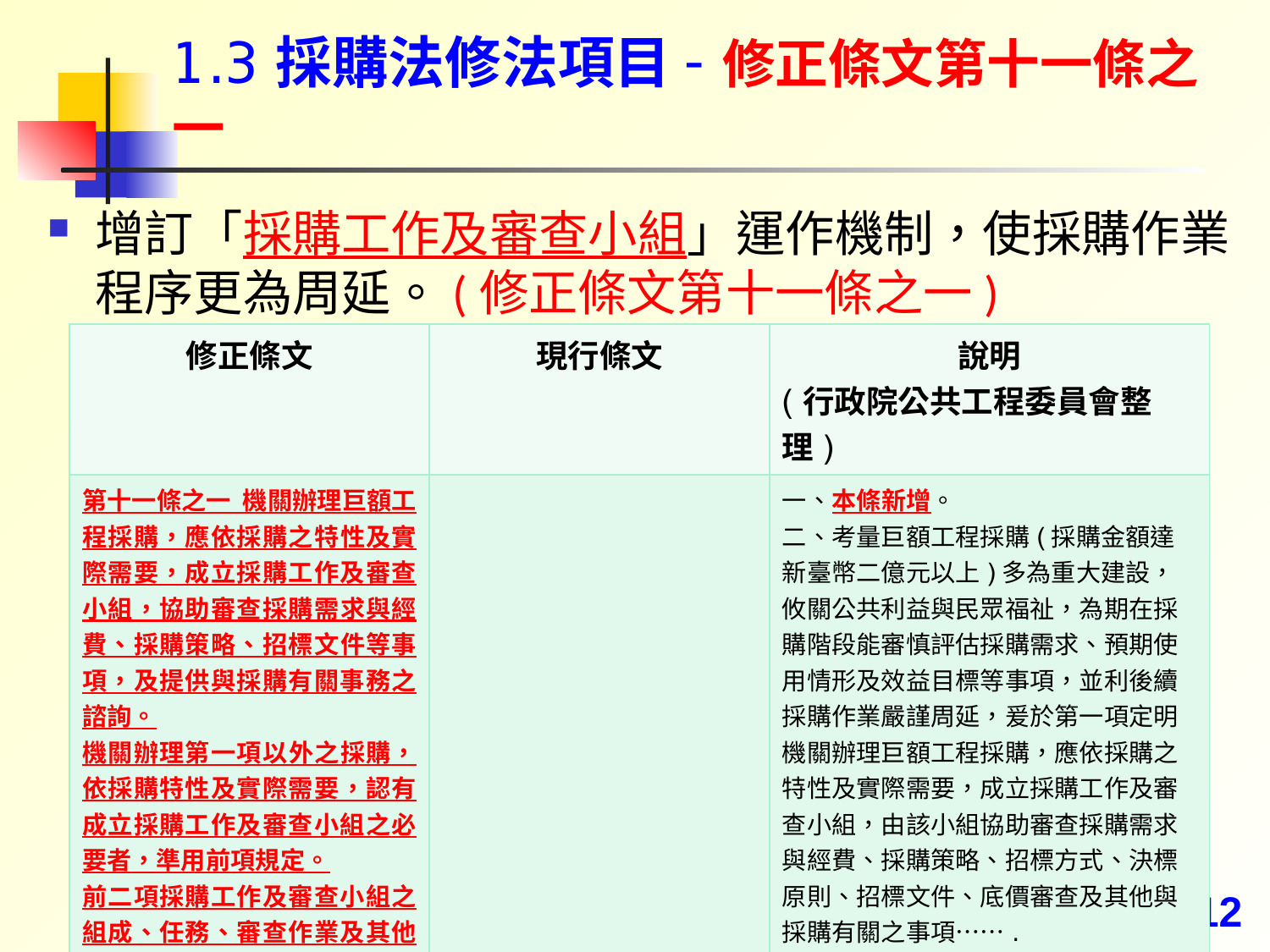

# 1.3採購法修法項目-修正條文第十一條之一
增訂「採購工作及審查小組」運作機制，使採購作業程序更為周延。(修正條文第十一條之一)
| 修正條文 | 現行條文 | 說明 (行政院公共工程委員會整理) |
| --- | --- | --- |
| 第十一條之一 機關辦理巨額工程採購，應依採購之特性及實際需要，成立採購工作及審查小組，協助審查採購需求與經費、採購策略、招標文件等事項，及提供與採購有關事務之諮詢。 機關辦理第一項以外之採購，依採購特性及實際需要，認有成立採購工作及審查小組之必要者，準用前項規定。 前二項採購工作及審查小組之組成、任務、審查作業及其他相關事項之辦法，由主管機關定之。 |  | 一、本條新增。 二、考量巨額工程採購(採購金額達新臺幣二億元以上)多為重大建設，攸關公共利益與民眾福祉，為期在採購階段能審慎評估採購需求、預期使用情形及效益目標等事項，並利後續採購作業嚴謹周延，爰於第一項定明機關辦理巨額工程採購，應依採購之特性及實際需要，成立採購工作及審查小組，由該小組協助審查採購需求與經費、採購策略、招標方式、決標原則、招標文件、底價審查及其他與採購有關之事項……. |
12